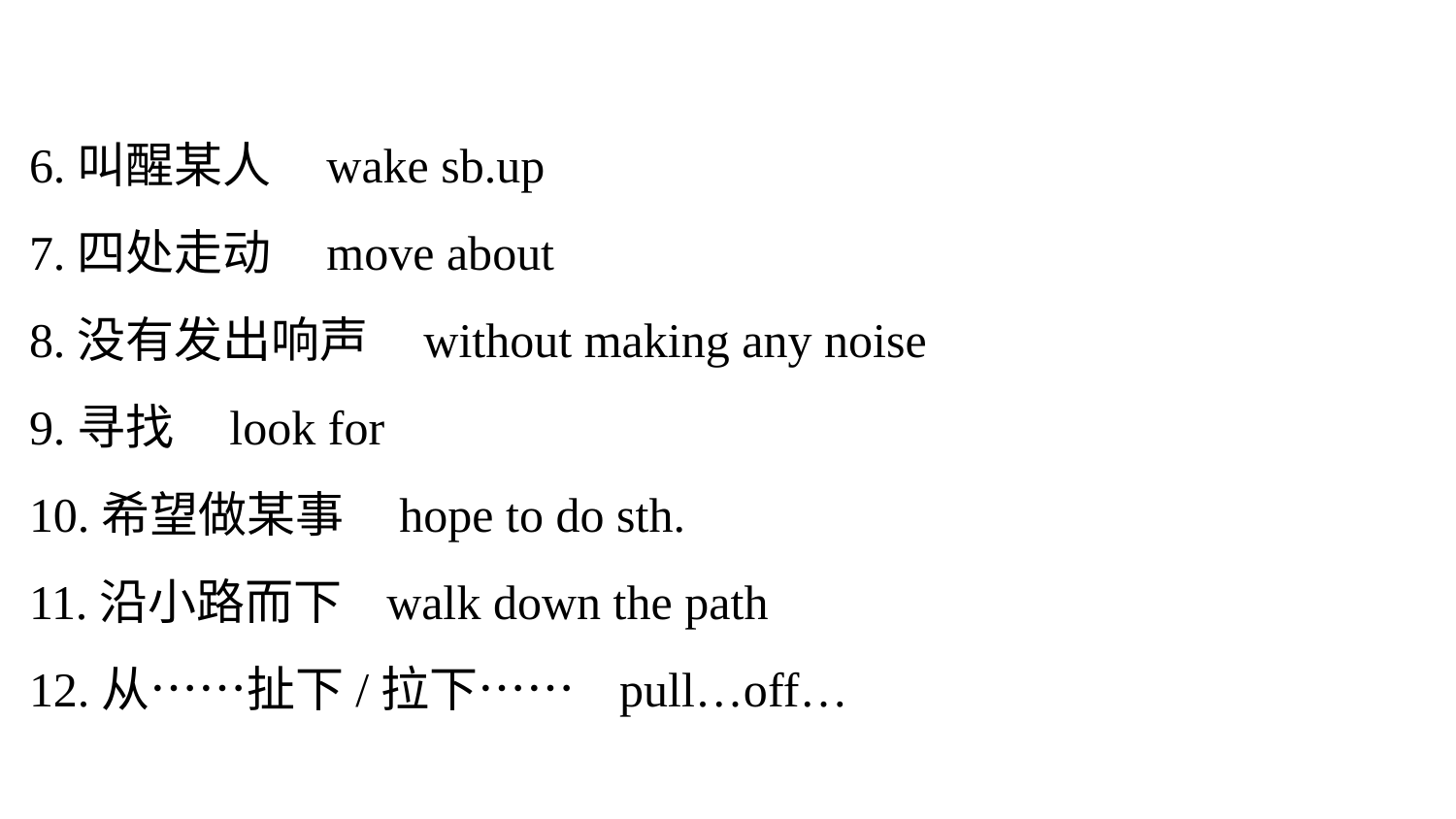

6.叫醒某人    wake sb.up
7.四处走动    move about
8.没有发出响声    without making any noise
9.寻找    look for
10.希望做某事    hope to do sth.
11.沿小路而下   walk down the path
12.从……扯下/拉下……   pull…off…